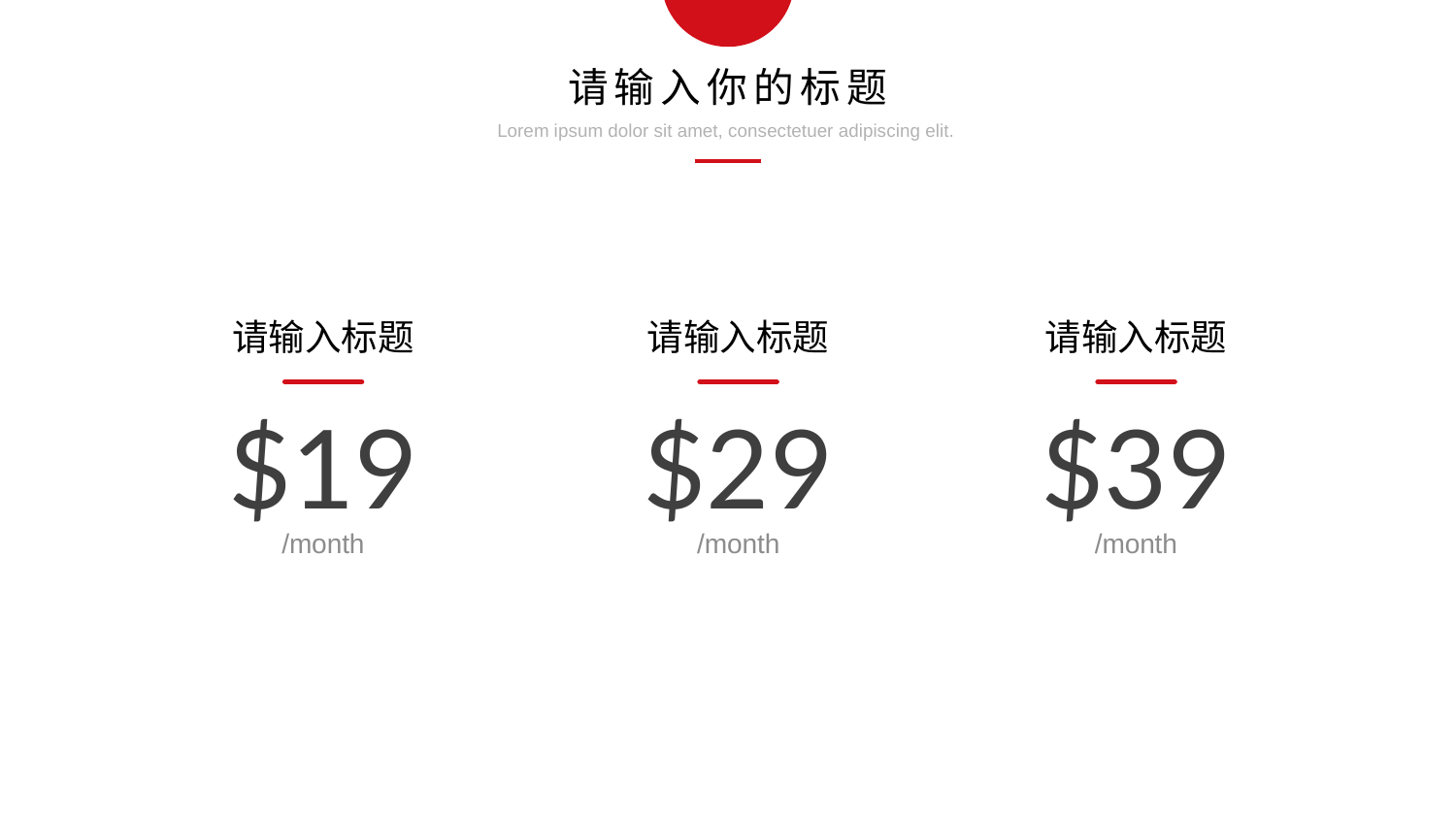

请输入你的标题
Lorem ipsum dolor sit amet, consectetuer adipiscing elit.
请输入标题
请输入标题
请输入标题
$19
$29
$39
/month
/month
/month